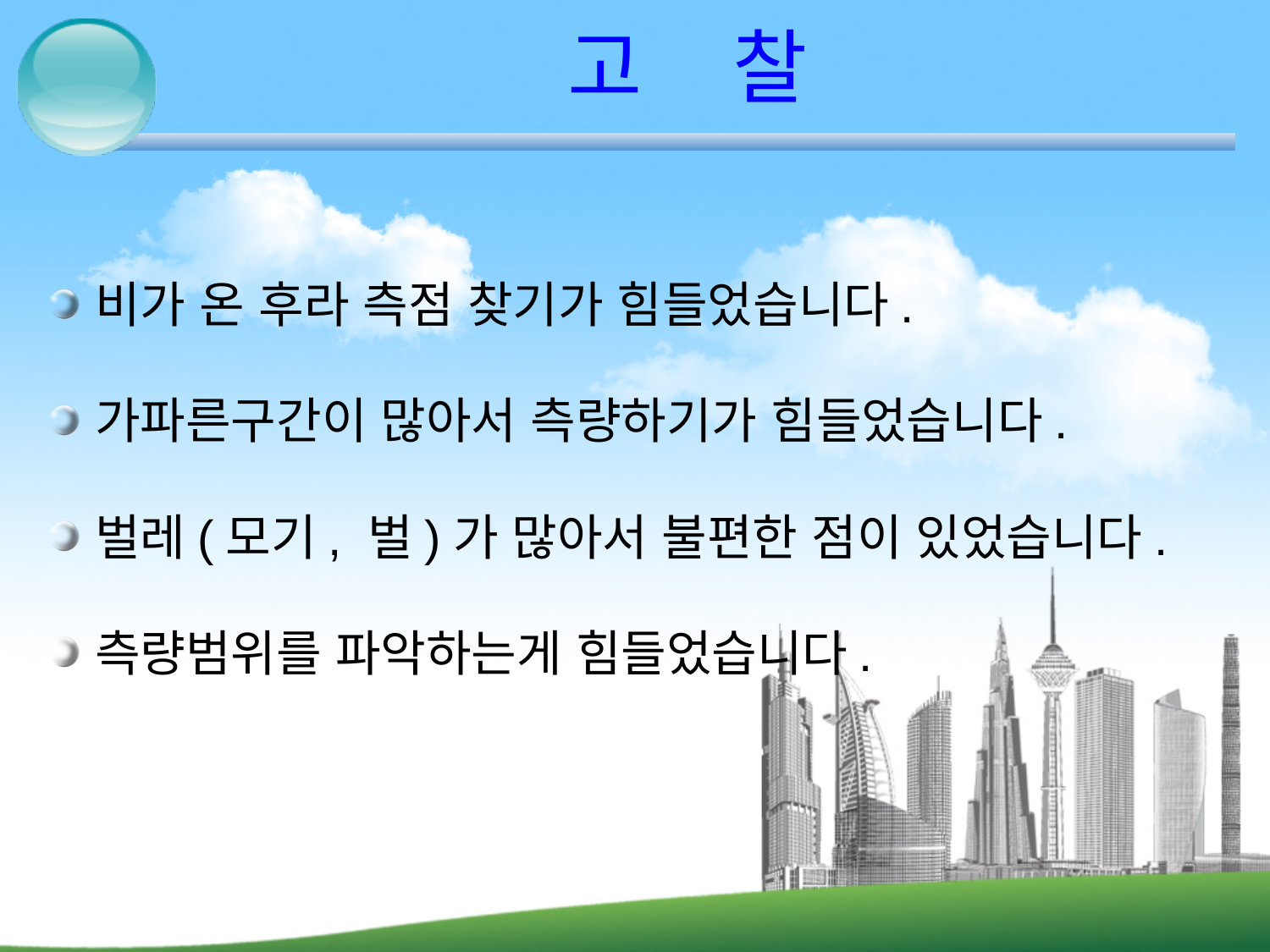

# 고    찰
비가 온 후라 측점 찾기가 힘들었습니다.

가파른구간이 많아서 측량하기가 힘들었습니다.

벌레(모기, 벌)가 많아서 불편한 점이 있었습니다.

측량범위를 파악하는게 힘들었습니다.